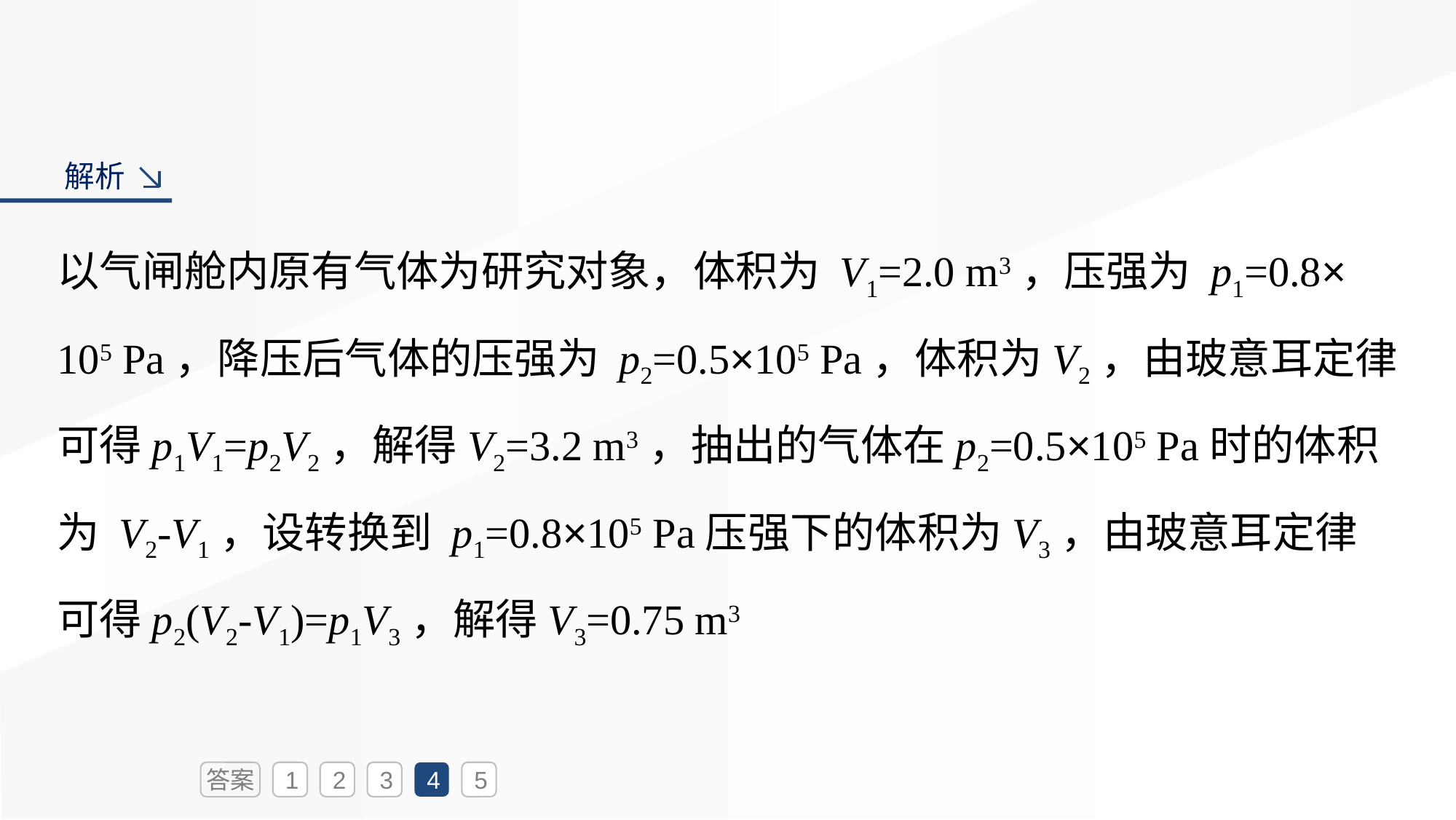

解析

以气闸舱内原有气体为研究对象，体积为 V1=2.0 m3，压强为 p1=0.8×
105 Pa，降压后气体的压强为 p2=0.5×105 Pa，体积为V2，由玻意耳定律可得p1V1=p2V2，解得V2=3.2 m3，抽出的气体在p2=0.5×105 Pa时的体积为 V2-V1，设转换到 p1=0.8×105 Pa压强下的体积为V3，由玻意耳定律可得p2(V2-V1)=p1V3，解得V3=0.75 m3
答案
1
2
3
4
5